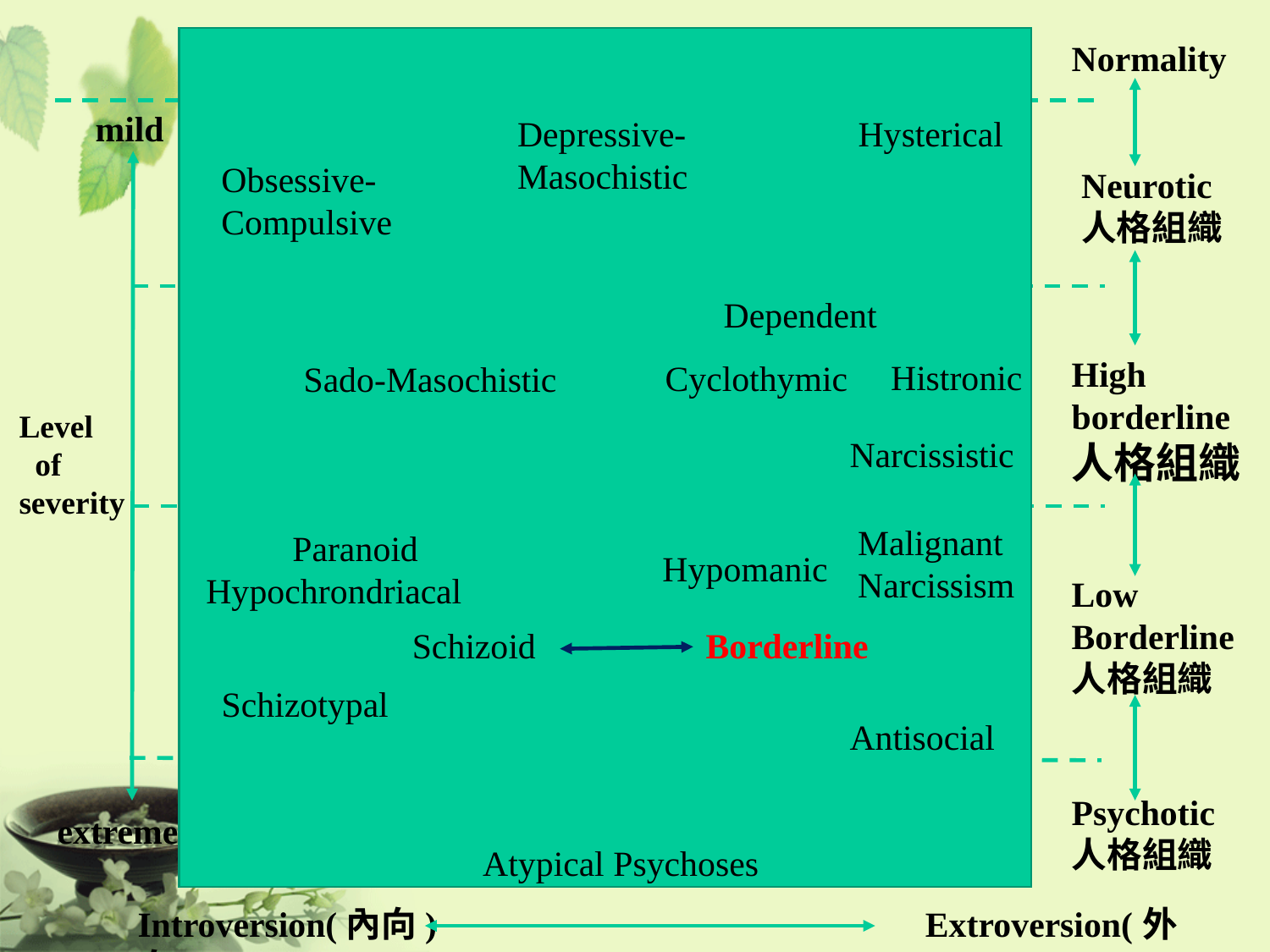

Normality
mild
Depressive-
Masochistic
Hysterical
Obsessive-
Compulsive
Neurotic
人格組織
Dependent
High borderline
人格組織
Histronic
Cyclothymic
Sado-Masochistic
Level
  of severity
Narcissistic
Malignant
Narcissism
Paranoid
Hypomanic
Hypochrondriacal
Low
Borderline
人格組織
Schizoid
Borderline
Schizotypal
Antisocial
Psychotic
人格組織
extreme
         Atypical Psychoses
Introversion(內向)                                                       Extroversion(外向)